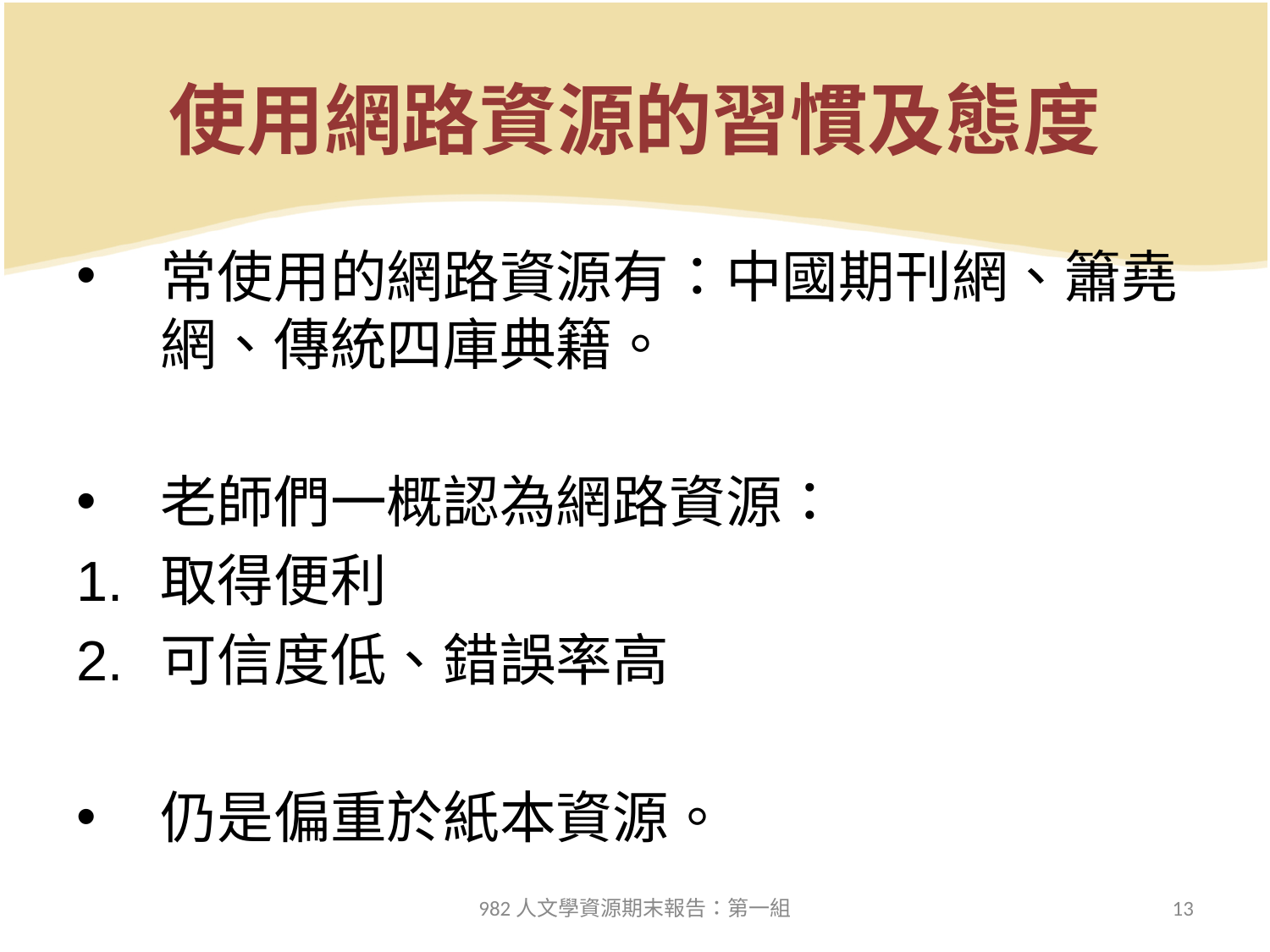

# 使用網路資源的習慣及態度
常使用的網路資源有：中國期刊網、簫堯網、傳統四庫典籍。

老師們一概認為網路資源：
取得便利
可信度低、錯誤率高

仍是偏重於紙本資源。

982人文學資源期末報告：第一組
13